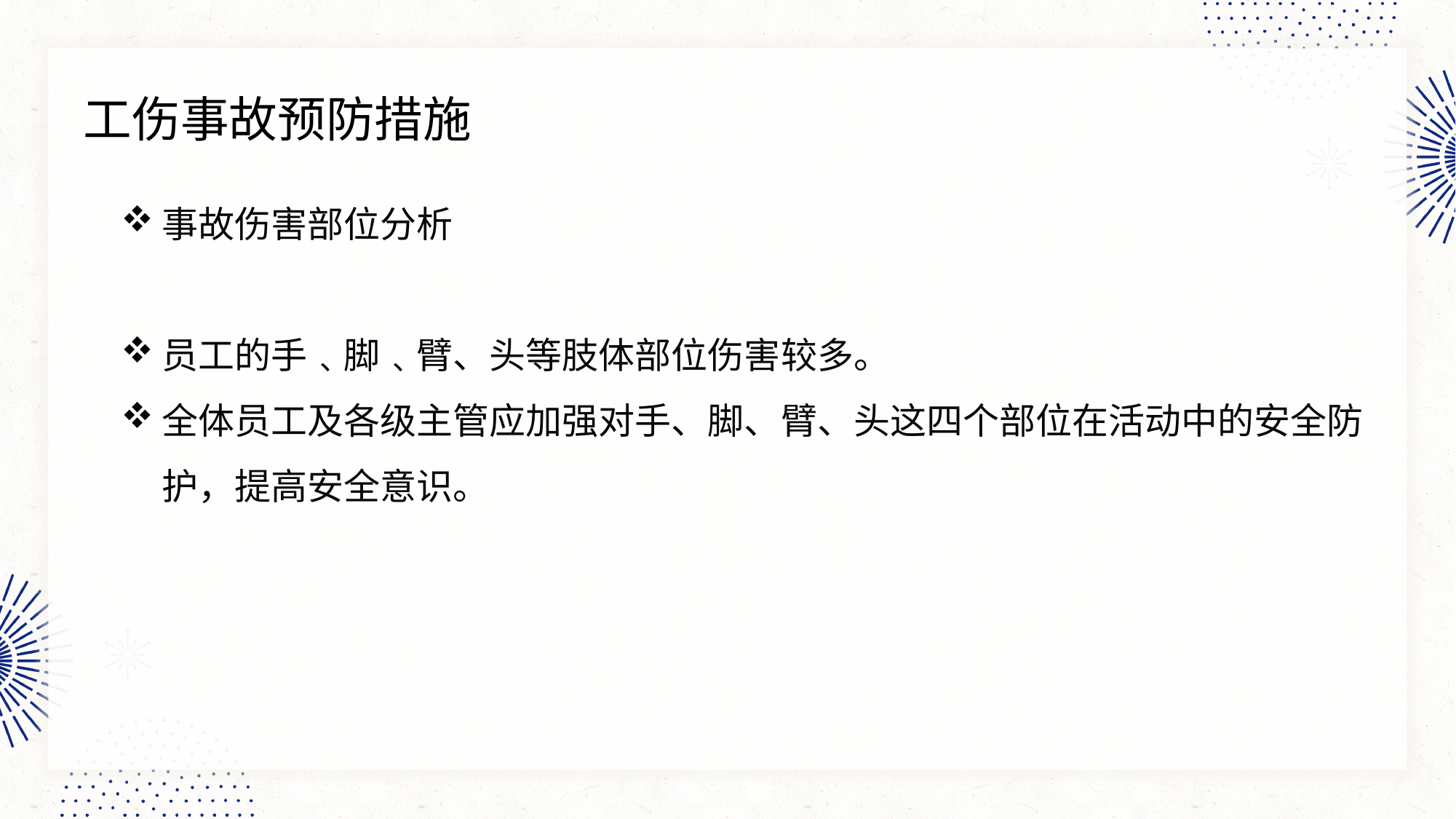

工伤事故预防措施
事故伤害部位分析

员工的手﹑脚﹑臂、头等肢体部位伤害较多。
全体员工及各级主管应加强对手、脚、臂、头这四个部位在活动中的安全防护，提高安全意识。